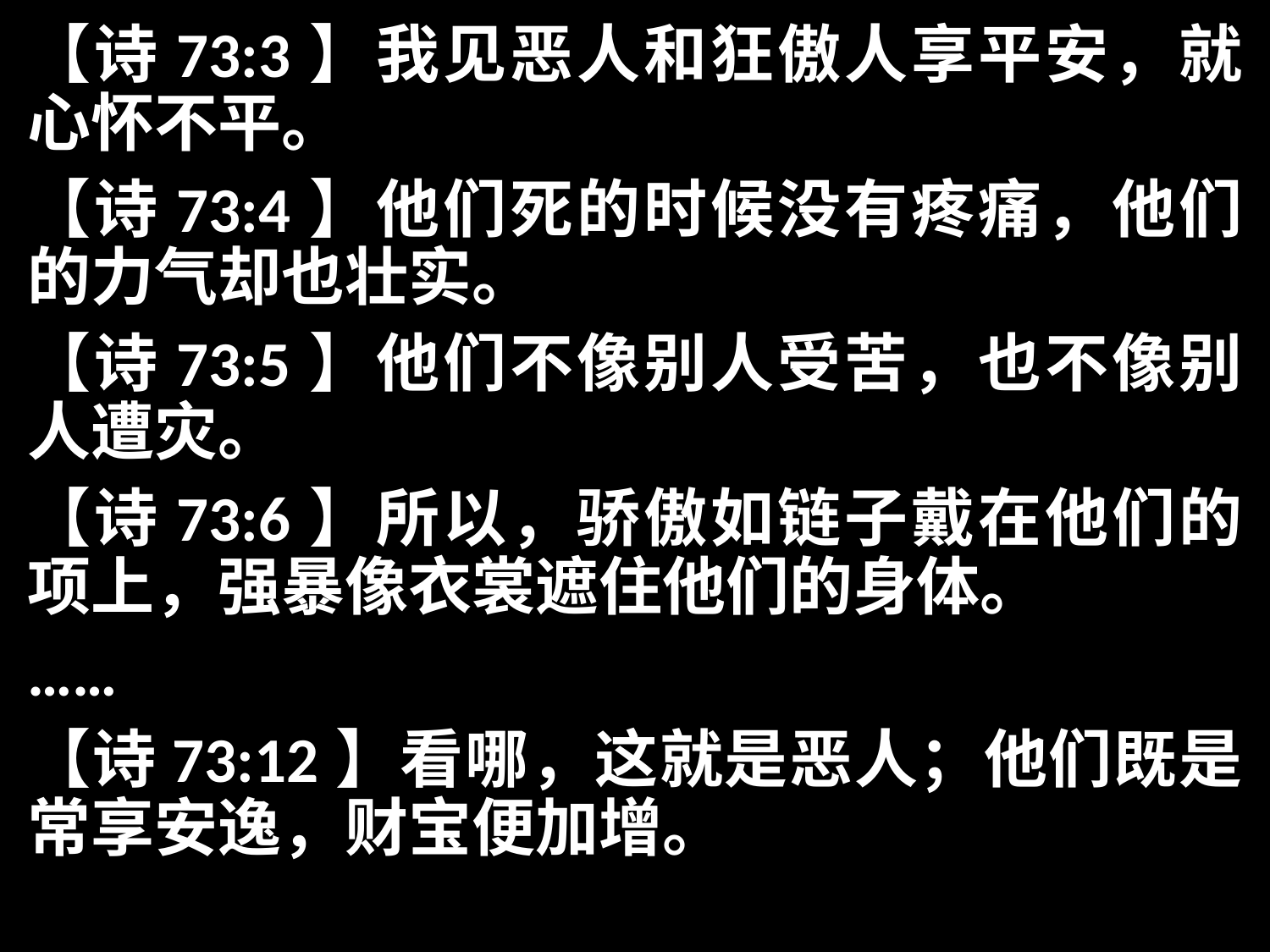

【诗73:3】我见恶人和狂傲人享平安，就心怀不平。
【诗73:4】他们死的时候没有疼痛，他们的力气却也壮实。
【诗73:5】他们不像别人受苦，也不像别人遭灾。
【诗73:6】所以，骄傲如链子戴在他们的项上，强暴像衣裳遮住他们的身体。
……
【诗73:12】看哪，这就是恶人；他们既是常享安逸，财宝便加增。